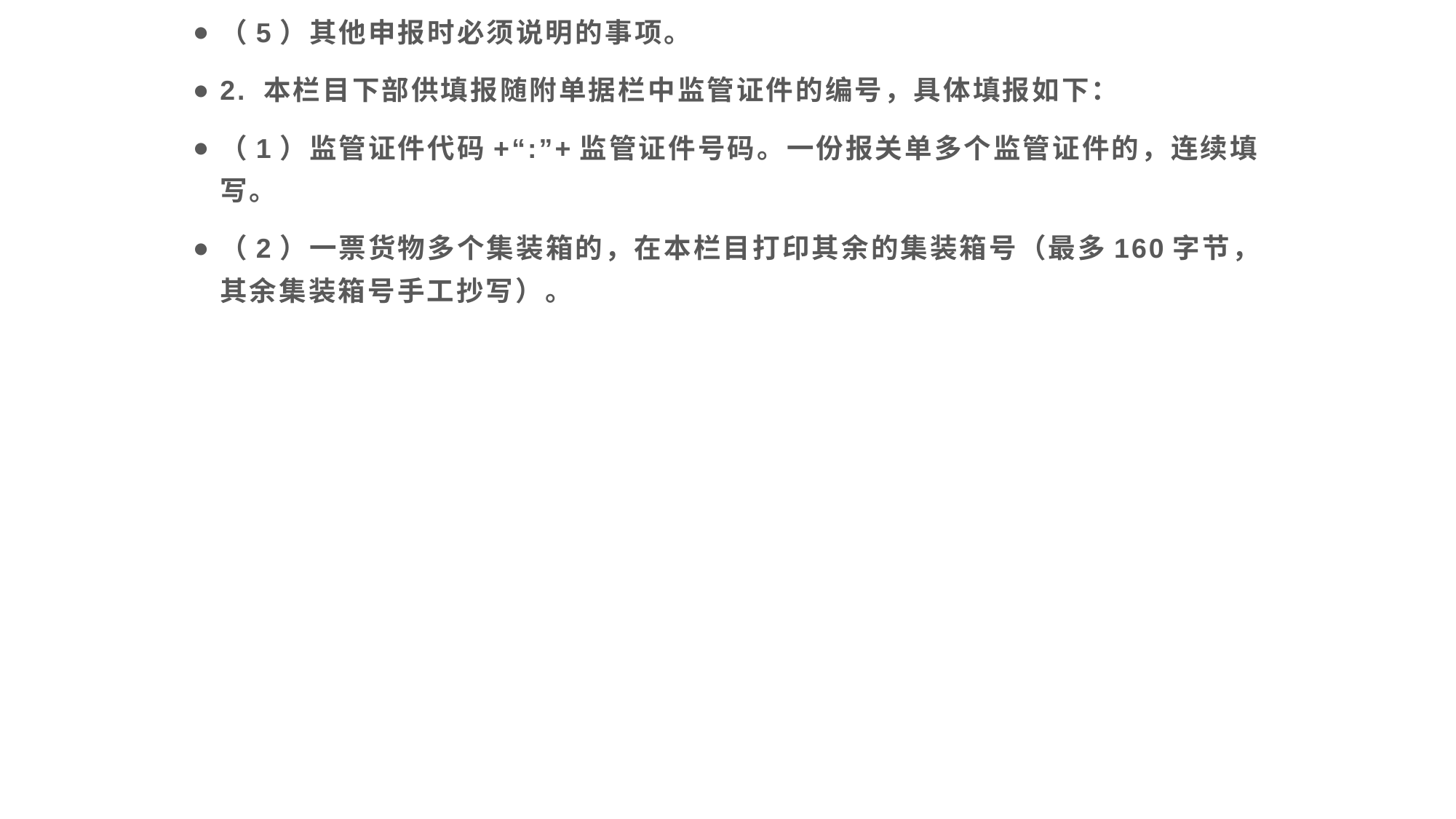

（5）其他申报时必须说明的事项。
2. 本栏目下部供填报随附单据栏中监管证件的编号，具体填报如下：
（1）监管证件代码+“:”+监管证件号码。一份报关单多个监管证件的，连续填写。
（2）一票货物多个集装箱的，在本栏目打印其余的集装箱号（最多160字节，其余集装箱号手工抄写）。